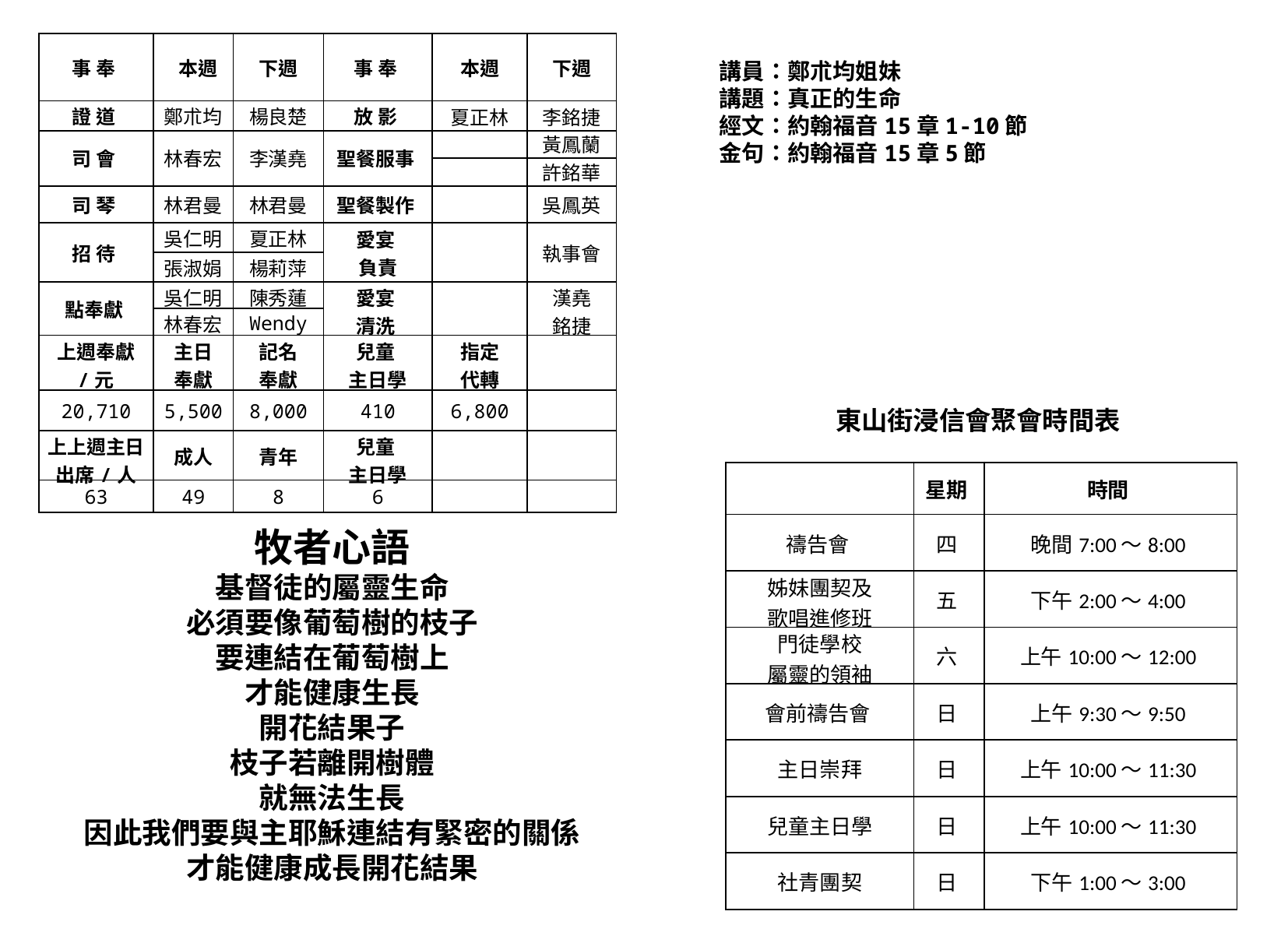

| 事 奉 | 本週 | 下週 | 事 奉 | 本週 | 下週 |
| --- | --- | --- | --- | --- | --- |
| 證 道 | 鄭朮均 | 楊良楚 | 放 影 | 夏正林 | 李銘捷 |
| 司 會 | 林春宏 | 李漢堯 | 聖餐服事 |  | 黃鳳蘭 |
|  |  |  |  |  | 許銘華 |
| 司 琴 | 林君曼 | 林君曼 | 聖餐製作 |  | 吳鳳英 |
| 招 待 | 吳仁明 | 夏正林 | 愛宴 負責 |  | 執事會 |
|  | 張淑娟 | 楊莉萍 |  |  |  |
| 點奉獻 | 吳仁明 | 陳秀蓮 | 愛宴 清洗 |  | 漢堯 銘捷 |
|  | 林春宏 | Wendy |  |  |  |
| 上週奉獻 /元 | 主日 奉獻 | 記名 奉獻 | 兒童 主日學 | 指定 代轉 |  |
| 20,710 | 5,500 | 8,000 | 410 | 6,800 |  |
| 上上週主日 出席/人 | 成人 | 青年 | 兒童 主日學 |  |  |
| 63 | 49 | 8 | 6 |  |  |

講員：鄭朮均姐妹
講題：真正的生命
經文：約翰福音15章1-10節
金句：約翰福音15章5節

東山街浸信會聚會時間表
|  | 星期 | 時間 |
| --- | --- | --- |
| 禱告會 | 四 | 晚間7:00～8:00 |
| 姊妹團契及 歌唱進修班 | 五 | 下午2:00～4:00 |
| 門徒學校 屬靈的領袖 | 六 | 上午10:00～12:00 |
| 會前禱告會 | 日 | 上午9:30～9:50 |
| 主日崇拜 | 日 | 上午10:00～11:30 |
| 兒童主日學 | 日 | 上午10:00～11:30 |
| 社青團契 | 日 | 下午1:00～3:00 |
牧者心語
基督徒的屬靈生命
必須要像葡萄樹的枝子
要連結在葡萄樹上
才能健康生長
開花結果子
枝子若離開樹體
就無法生長
因此我們要與主耶穌連結有緊密的關係
才能健康成長開花結果